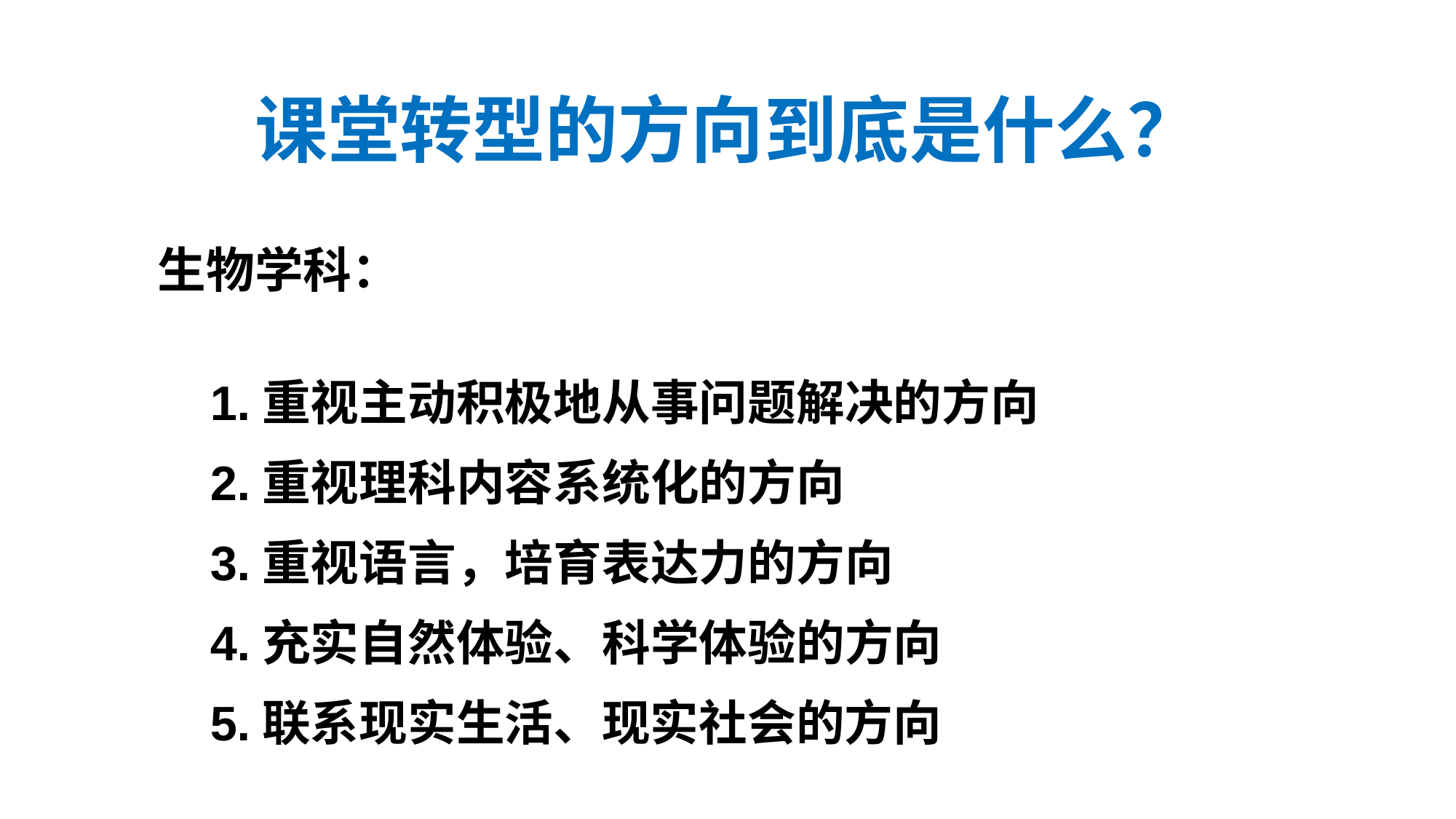

课堂转型的方向到底是什么？
生物学科：
1.重视主动积极地从事问题解决的方向

2.重视理科内容系统化的方向

3.重视语言，培育表达力的方向

4.充实自然体验、科学体验的方向

5.联系现实生活、现实社会的方向